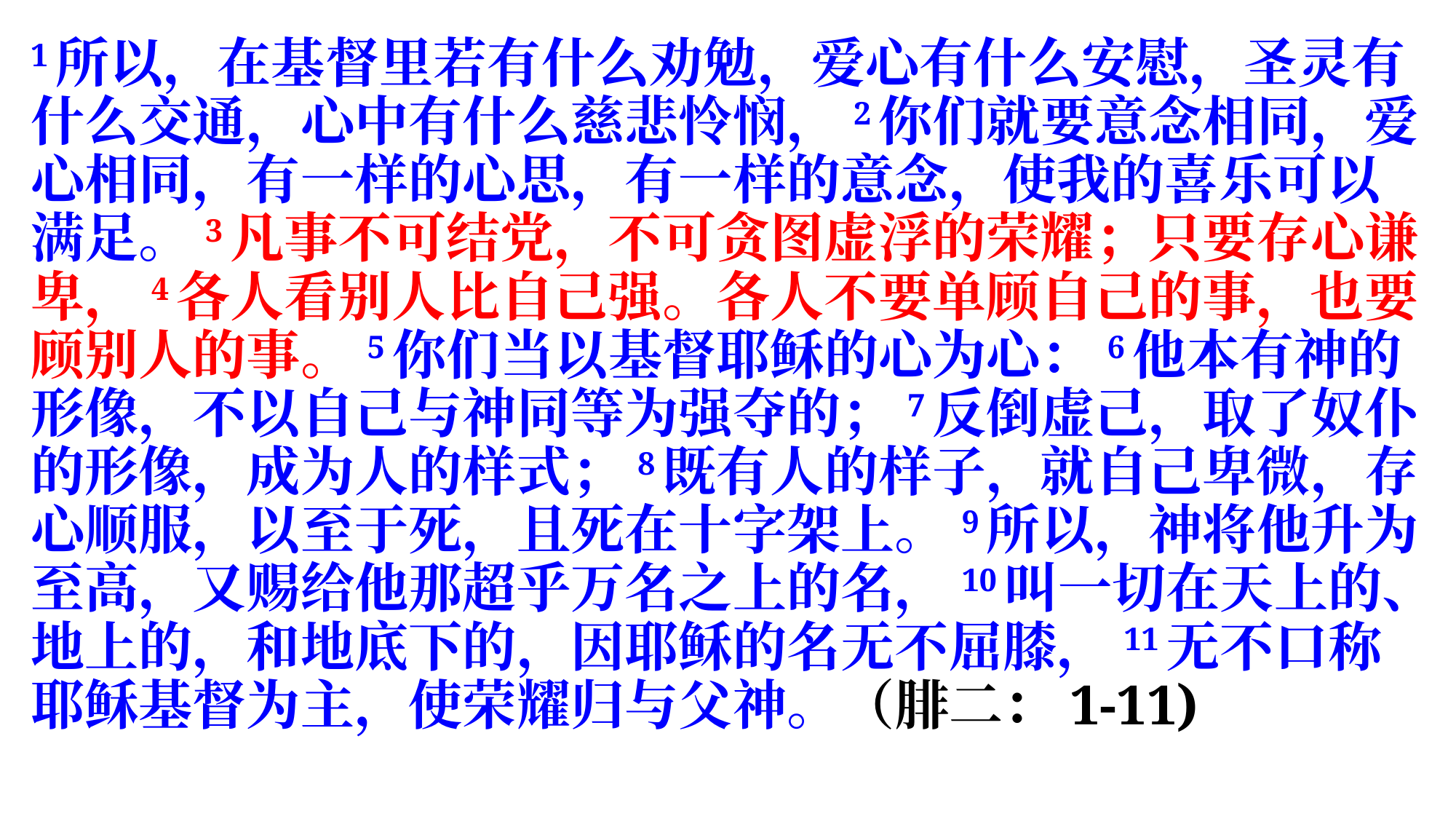

1所以，在基督里若有什么劝勉，爱心有什么安慰，圣灵有什么交通，心中有什么慈悲怜悯，2你们就要意念相同，爱心相同，有一样的心思，有一样的意念，使我的喜乐可以满足。3凡事不可结党，不可贪图虚浮的荣耀；只要存心谦卑，4各人看别人比自己强。各人不要单顾自己的事，也要顾别人的事。5你们当以基督耶稣的心为心：6他本有神的形像，不以自己与神同等为强夺的；7反倒虚己，取了奴仆的形像，成为人的样式；8既有人的样子，就自己卑微，存心顺服，以至于死，且死在十字架上。9所以，神将他升为至高，又赐给他那超乎万名之上的名，10叫一切在天上的、地上的，和地底下的，因耶稣的名无不屈膝，11无不口称耶稣基督为主，使荣耀归与父神。（腓二：1-11)